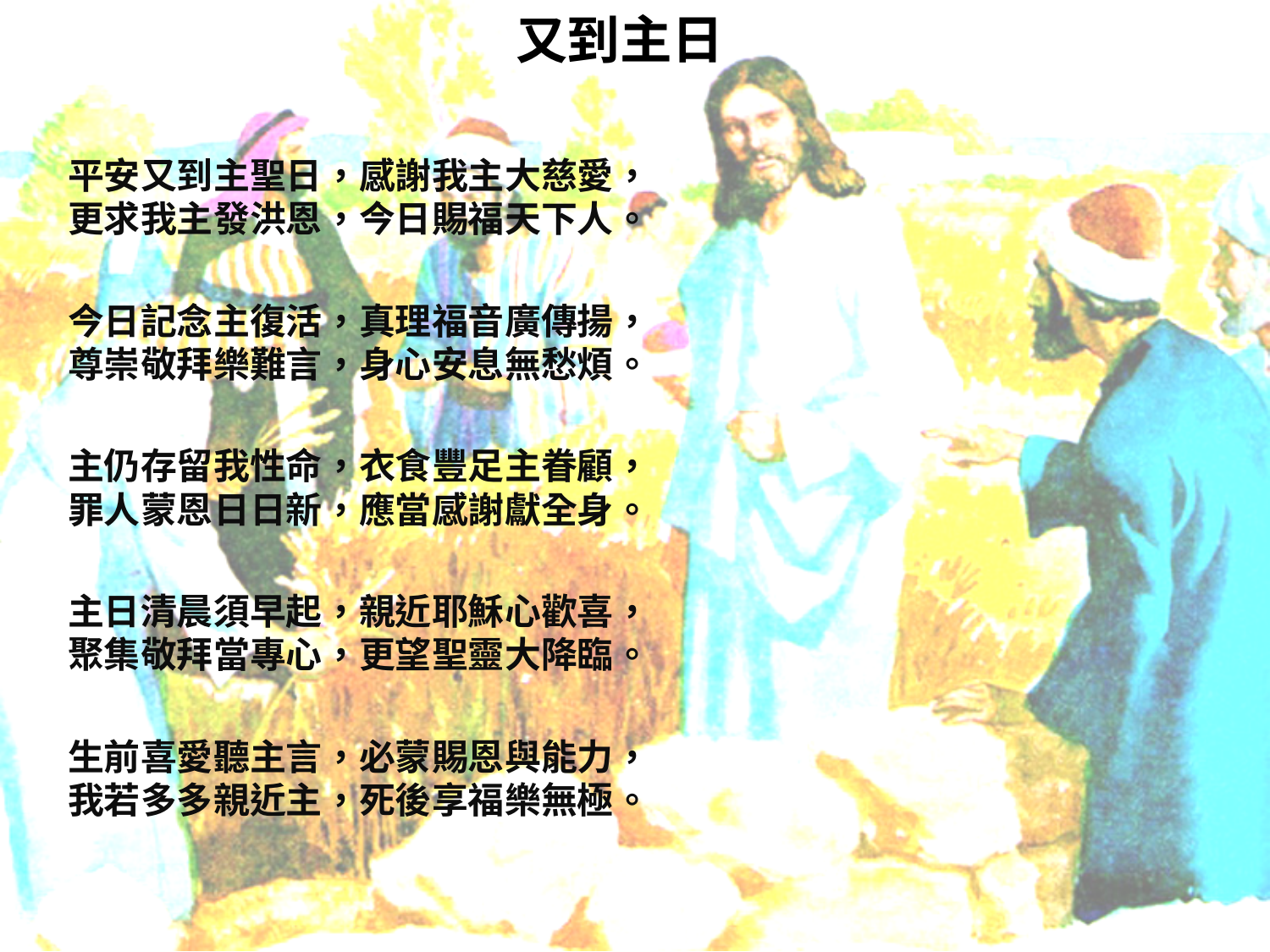

# 又到主日
平安又到主聖日，感謝我主大慈愛，
更求我主發洪恩，今日賜福天下人。

今日記念主復活，真理福音廣傳揚，
尊崇敬拜樂難言，身心安息無愁煩。

主仍存留我性命，衣食豐足主眷顧，
罪人蒙恩日日新，應當感謝獻全身。

主日清晨須早起，親近耶穌心歡喜，
聚集敬拜當專心，更望聖靈大降臨。

生前喜愛聽主言，必蒙賜恩與能力，
我若多多親近主，死後享福樂無極。